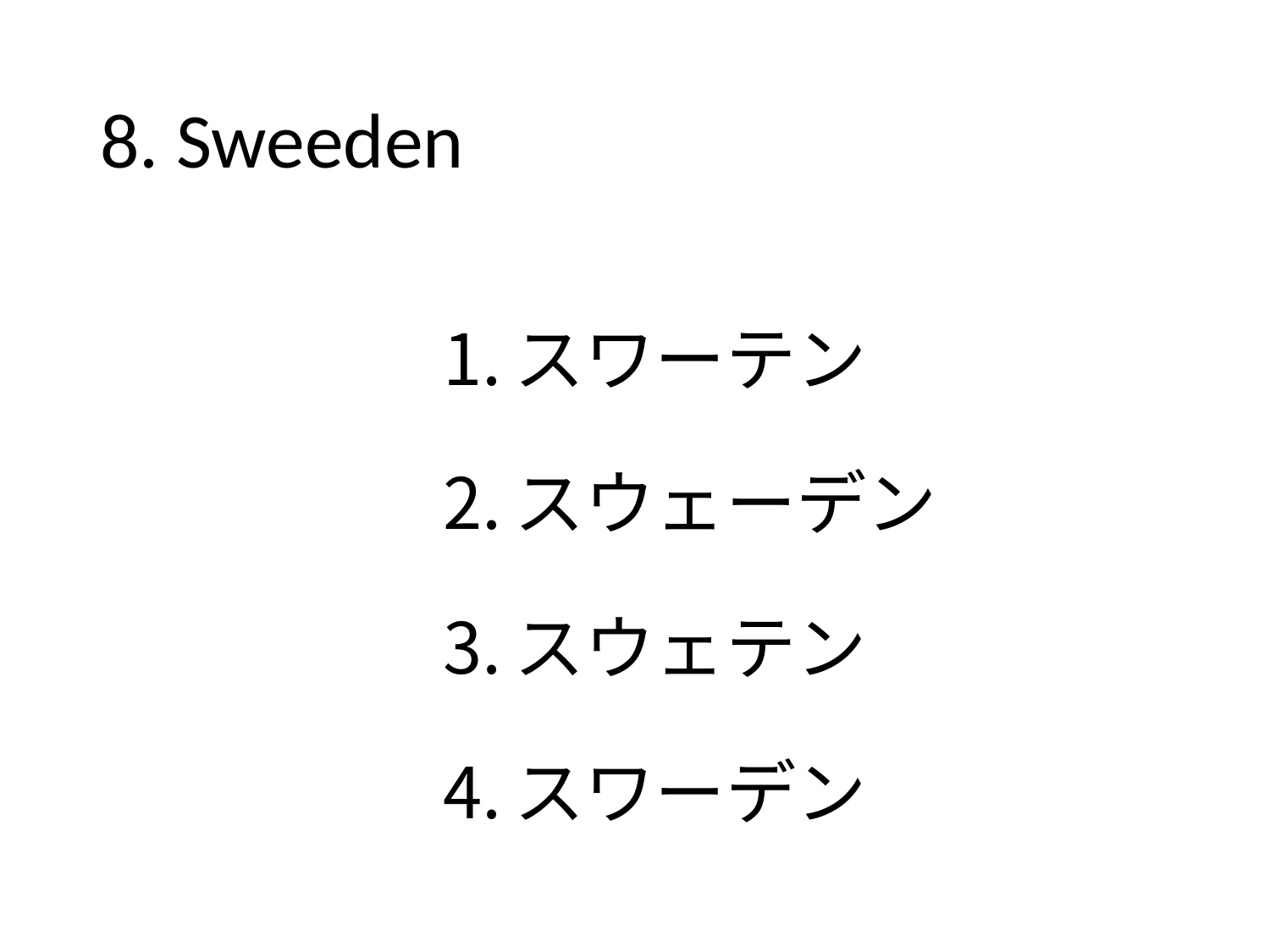

# 8. Sweeden
スワーテン
スウェーデン
スウェテン
スワーデン